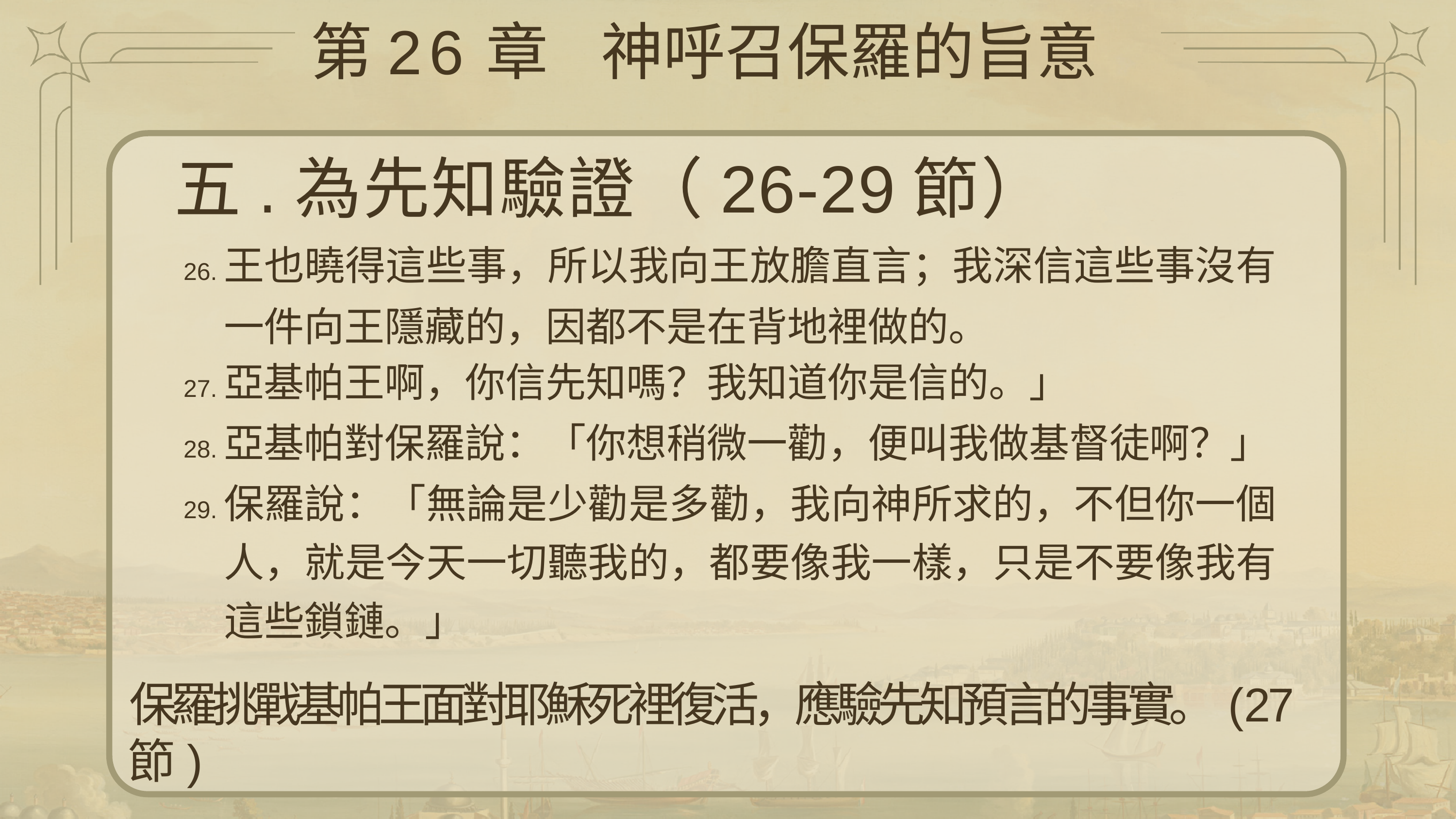

# 第26章	神呼召保羅的旨意

五.為先知驗證（26-29節）
王也曉得這些事，所以我向王放膽直言；我深信這些事沒有一件向王隱藏的，因都不是在背地裡做的。
亞基帕王啊，你信先知嗎？我知道你是信的。」
亞基帕對保羅說：「你想稍微一勸，便叫我做基督徒啊？」
保羅說：「無論是少勸是多勸，我向神所求的，不但你一個人，就是今天一切聽我的，都要像我一樣，只是不要像我有這些鎖鏈。」
保羅挑戰基帕王面對耶穌死裡復活，應驗先知預言的事實。(27節)